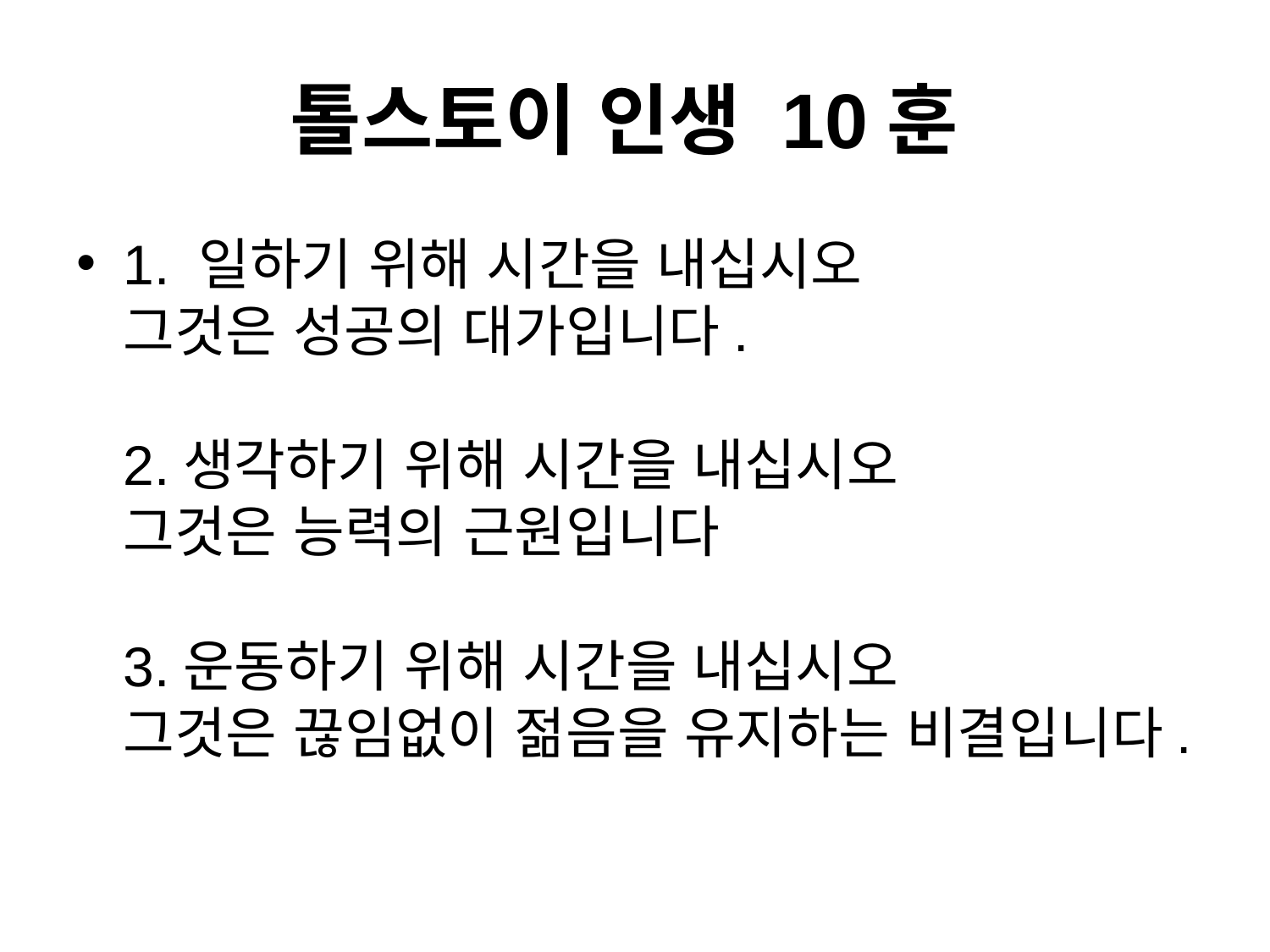

# 톨스토이 인생 10훈
1. 일하기 위해 시간을 내십시오
그것은 성공의 대가입니다.
2.생각하기 위해 시간을 내십시오
그것은 능력의 근원입니다
3.운동하기 위해 시간을 내십시오
그것은 끊임없이 젊음을 유지하는 비결입니다.